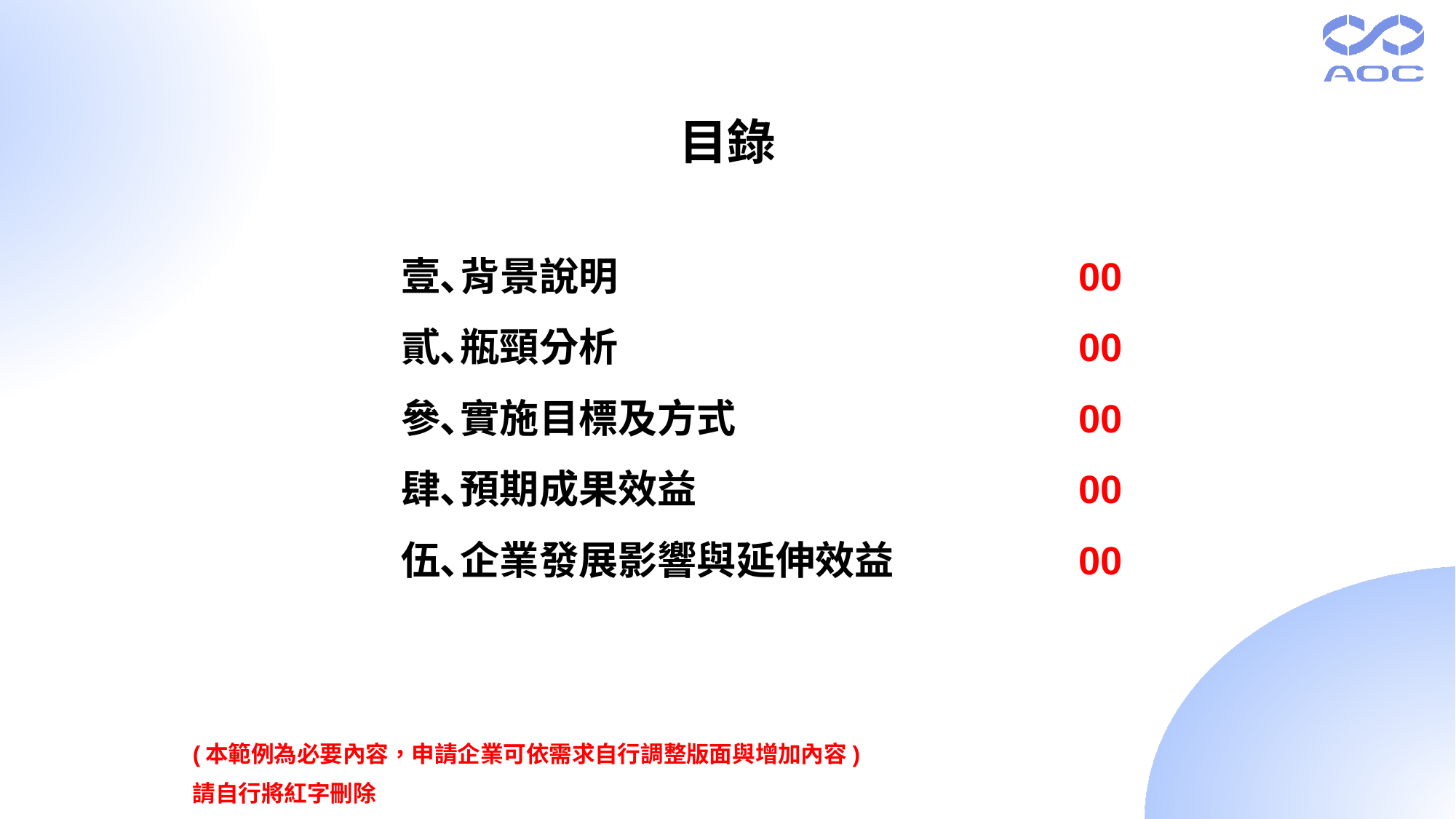

目錄
壹､背景說明
貳､瓶頸分析
參､實施目標及方式
肆､預期成果效益
伍､企業發展影響與延伸效益
00
00
00
00
00
(本範例為必要內容，申請企業可依需求自行調整版面與增加內容)
請自行將紅字刪除